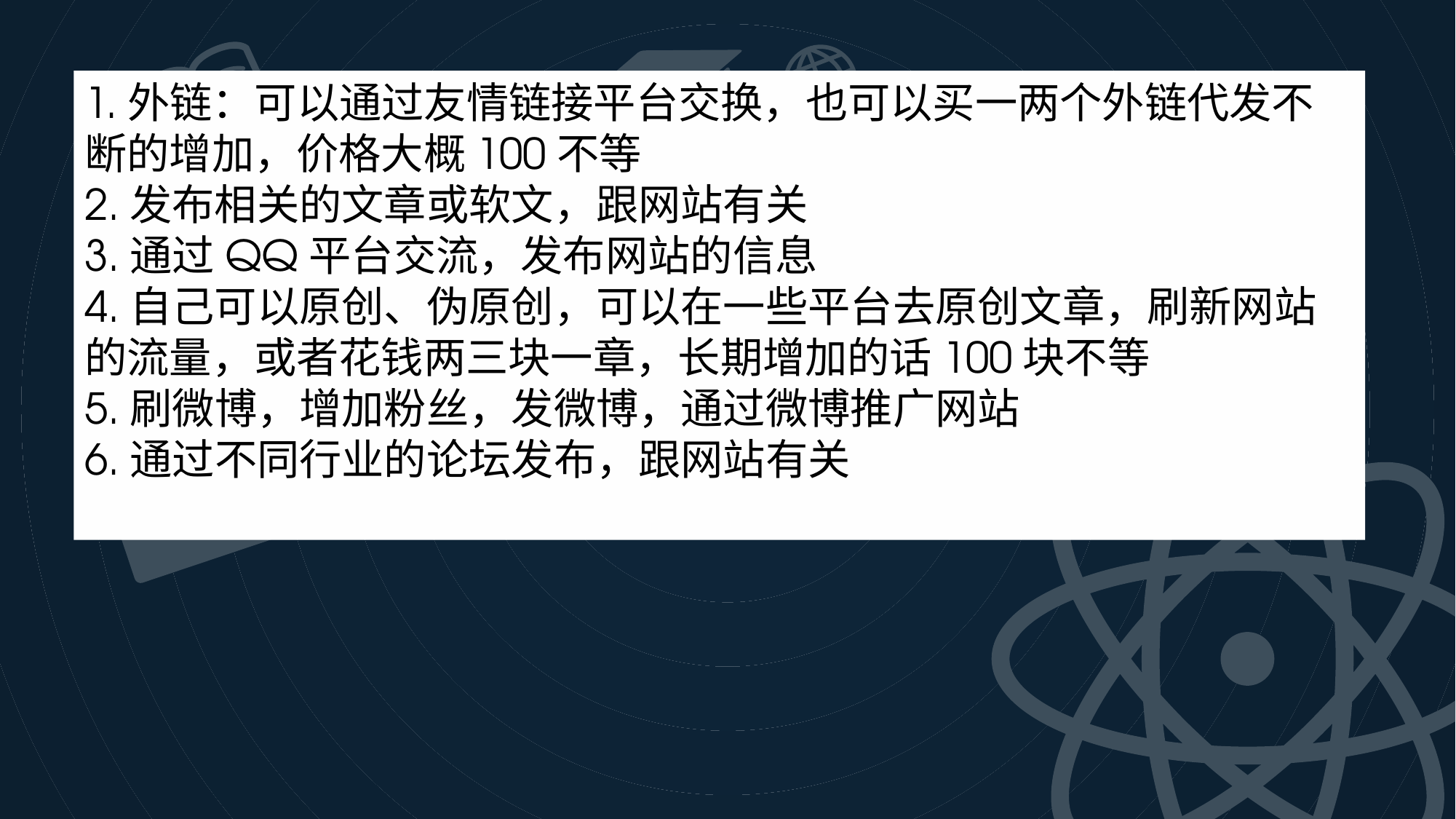

1.外链：可以通过友情链接平台交换，也可以买一两个外链代发不断的增加，价格大概100不等
2.发布相关的文章或软文，跟网站有关
3.通过QQ平台交流，发布网站的信息
4.自己可以原创、伪原创，可以在一些平台去原创文章，刷新网站的流量，或者花钱两三块一章，长期增加的话100块不等
5.刷微博，增加粉丝，发微博，通过微博推广网站
6.通过不同行业的论坛发布，跟网站有关